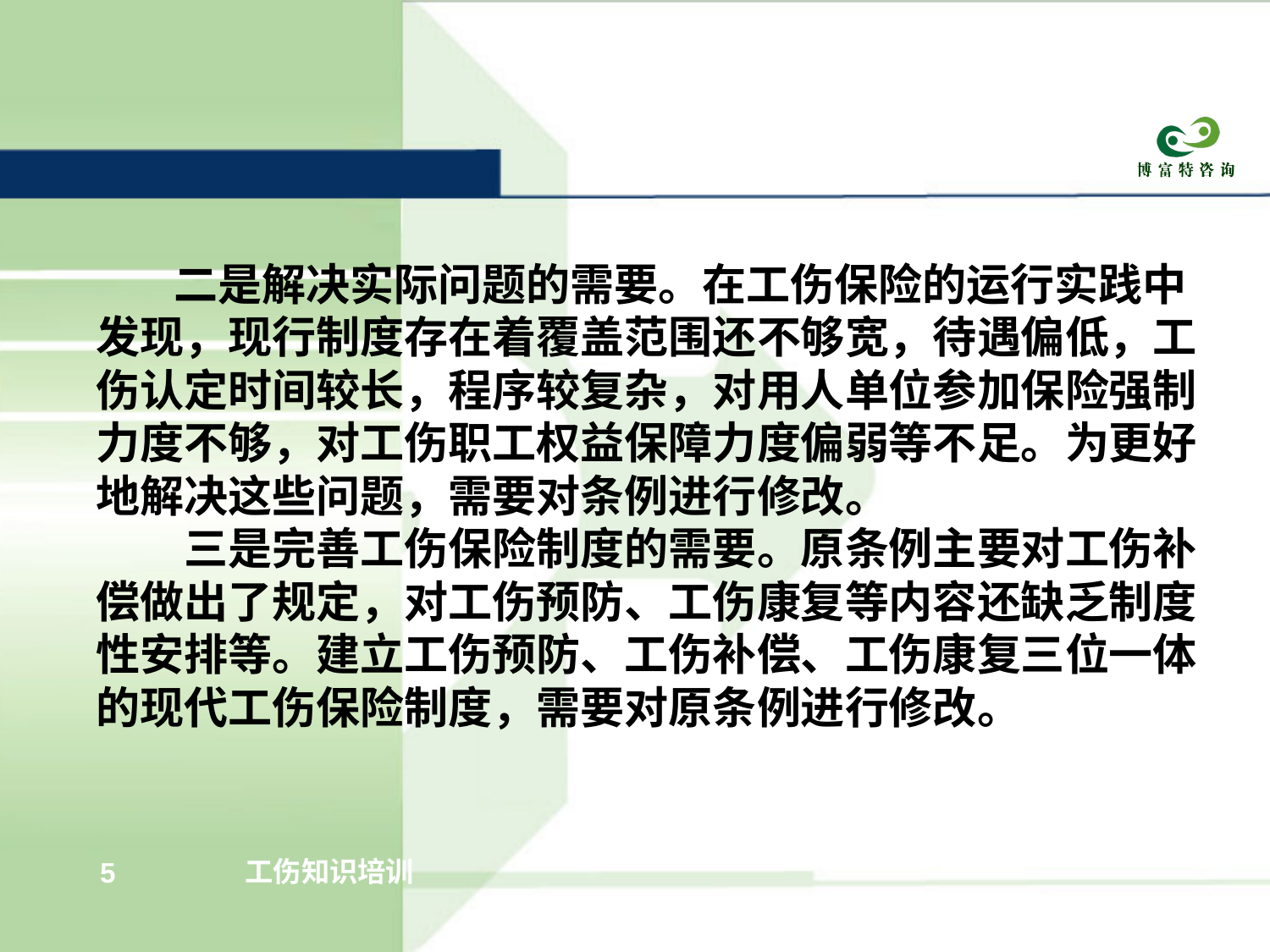

二是解决实际问题的需要。在工伤保险的运行实践中发现，现行制度存在着覆盖范围还不够宽，待遇偏低，工伤认定时间较长，程序较复杂，对用人单位参加保险强制力度不够，对工伤职工权益保障力度偏弱等不足。为更好地解决这些问题，需要对条例进行修改。
　　三是完善工伤保险制度的需要。原条例主要对工伤补偿做出了规定，对工伤预防、工伤康复等内容还缺乏制度性安排等。建立工伤预防、工伤补偿、工伤康复三位一体的现代工伤保险制度，需要对原条例进行修改。

工伤知识培训
5